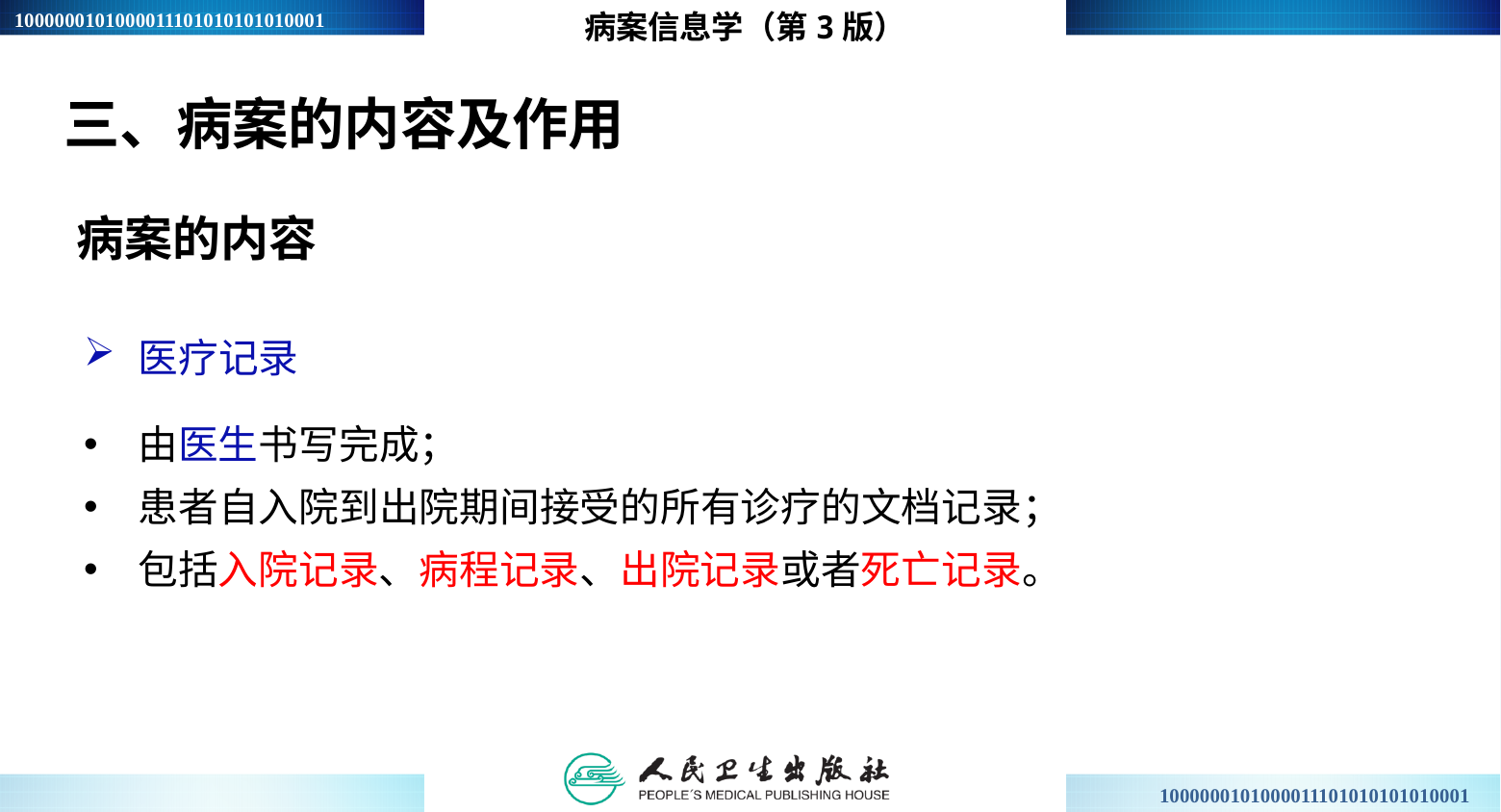

病案信息学（第3版）
三、病案的内容及作用
病案的内容
医疗记录
由医生书写完成；
患者自入院到出院期间接受的所有诊疗的文档记录；
包括入院记录、病程记录、出院记录或者死亡记录。